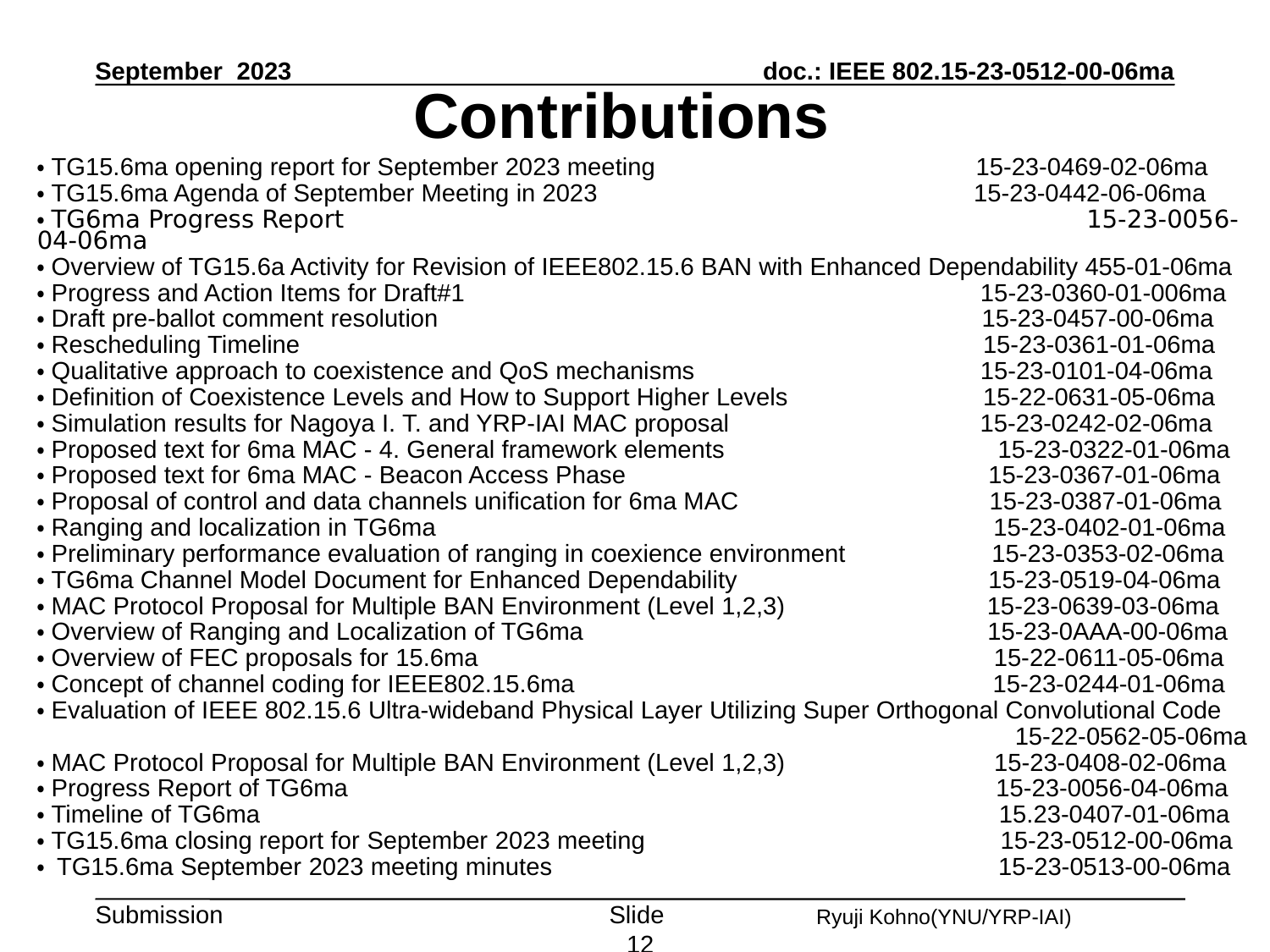

September  2023
# Contributions
・TG15.6ma opening report for September 2023 meeting                                              15-23-0469-02-06ma
・TG15.6ma Agenda of September Meeting in 2023                                                      15-23-0442-06-06ma
・TG6ma Progress Report                                                                                               15-23-0056-04-06ma
・Overview of TG15.6a Activity for Revision of IEEE802.15.6 BAN with Enhanced Dependability 455-01-06ma
・Progress and Action Items for Draft#1                                                                          15-23-0360-01-006ma
・Draft pre-ballot comment resolution                                                                              15-23-0457-00-06ma
・Rescheduling Timeline                                                                                                  15-23-0361-01-06ma
・Qualitative approach to coexistence and QoS mechanisms                                         15-23-0101-04-06ma
・Definition of Coexistence Levels and How to Support Higher Levels                            15-22-0631-05-06ma
・Simulation results for Nagoya I. T. and YRP-IAI MAC proposal                                    15-23-0242-02-06ma
・Proposed text for 6ma MAC - 4. General framework elements                                 　 15-23-0322-01-06ma
・Proposed text for 6ma MAC - Beacon Access Phase                                                    15-23-0367-01-06ma
・Proposal of control and data channels unification for 6ma MAC                                    15-23-0387-01-06ma
・Ranging and localization in TG6ma                                                                                15-23-0402-01-06ma
・Preliminary performance evaluation of ranging in coexience environment                     15-23-0353-02-06ma
・TG6ma Channel Model Document for Enhanced Dependability                                    15-23-0519-04-06ma
・MAC Protocol Proposal for Multiple BAN Environment (Level 1,2,3)                             15-23-0639-03-06ma
・Overview of Ranging and Localization of TG6ma                                                          15-23-0AAA-00-06ma
・Overview of FEC proposals for 15.6ma                                                                          15-22-0611-05-06ma
・Concept of channel coding for IEEE802.15.6ma                                                            15-23-0244-01-06ma
・Evaluation of IEEE 802.15.6 Ultra-wideband Physical Layer Utilizing Super Orthogonal Convolutional Code
                                                                                                                                            15-22-0562-05-06ma
・MAC Protocol Proposal for Multiple BAN Environment (Level 1,2,3)                              15-23-0408-02-06ma
・Progress Report of TG6ma                                                                                             15-23-0056-04-06ma
・Timeline of TG6ma                                                                                                          15.23-0407-01-06ma
・TG15.6ma closing report for September 2023 meeting                                                   15-23-0512-00-06ma
・ TG15.6ma September 2023 meeting minutes                                                                15-23-0513-00-06ma
Slide 12